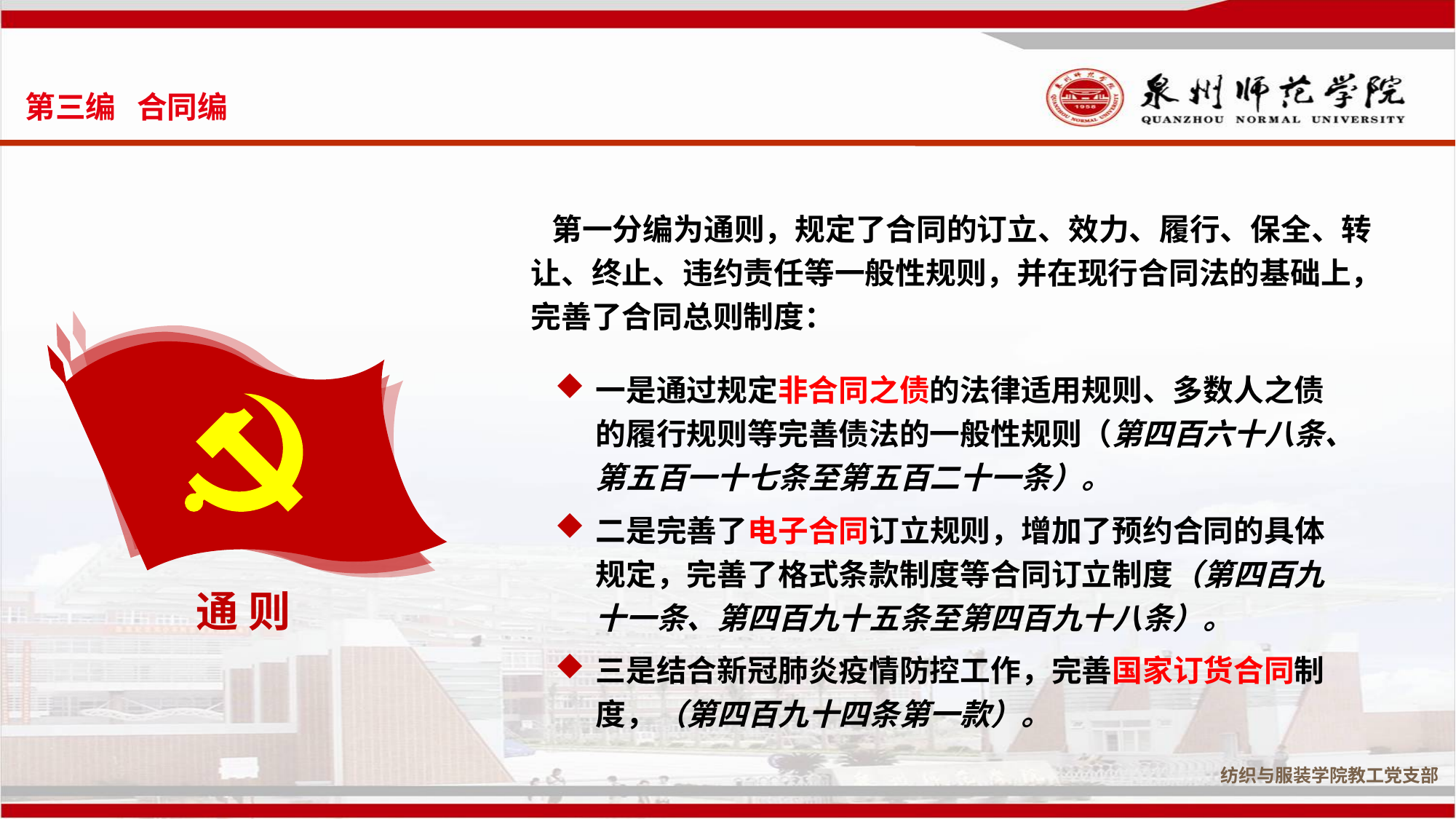

第三编   合同编
  第一分编为通则，规定了合同的订立、效力、履行、保全、转让、终止、违约责任等一般性规则，并在现行合同法的基础上，完善了合同总则制度：

通 则
一是通过规定非合同之债的法律适用规则、多数人之债的履行规则等完善债法的一般性规则（第四百六十八条、第五百一十七条至第五百二十一条）。
二是完善了电子合同订立规则，增加了预约合同的具体规定，完善了格式条款制度等合同订立制度（第四百九十一条、第四百九十五条至第四百九十八条）。
三是结合新冠肺炎疫情防控工作，完善国家订货合同制度，（第四百九十四条第一款）。
纺织与服装学院教工党支部